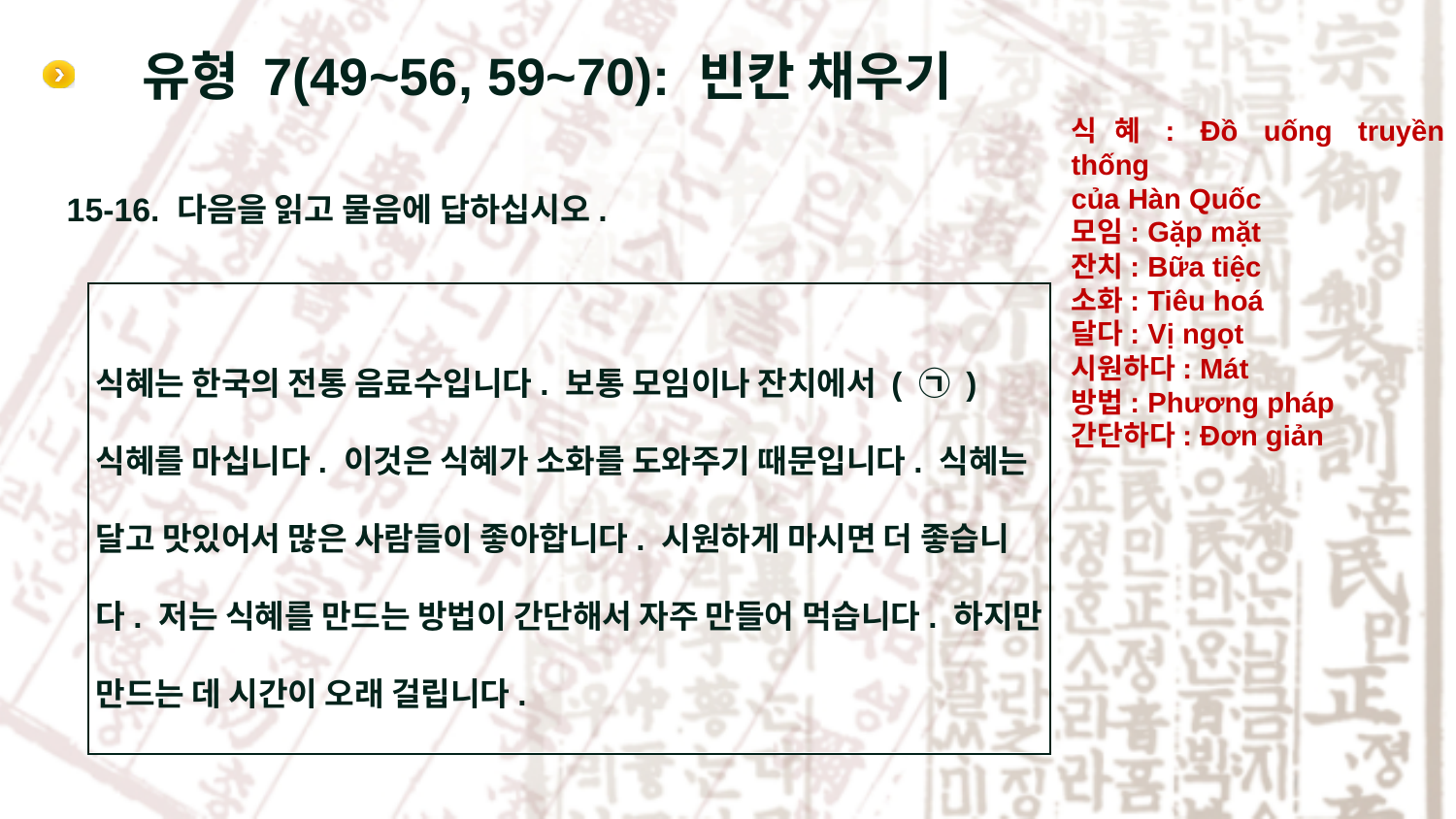

# 유형 7(49~56, 59~70): 빈칸 채우기
식혜: Đồ uống truyền thống
của Hàn Quốc
모임: Gặp mặt
잔치: Bữa tiệc
소화: Tiêu hoá
달다: Vị ngọt
시원하다: Mát
방법: Phương pháp
간단하다: Đơn giản
15-16. 다음을 읽고 물음에 답하십시오.
식혜는 한국의 전통 음료수입니다. 보통 모임이나 잔치에서 ( ㉠ ) 식혜를 마십니다. 이것은 식혜가 소화를 도와주기 때문입니다. 식혜는 달고 맛있어서 많은 사람들이 좋아합니다. 시원하게 마시면 더 좋습니다. 저는 식혜를 만드는 방법이 간단해서 자주 만들어 먹습니다. 하지만 만드는 데 시간이 오래 걸립니다.